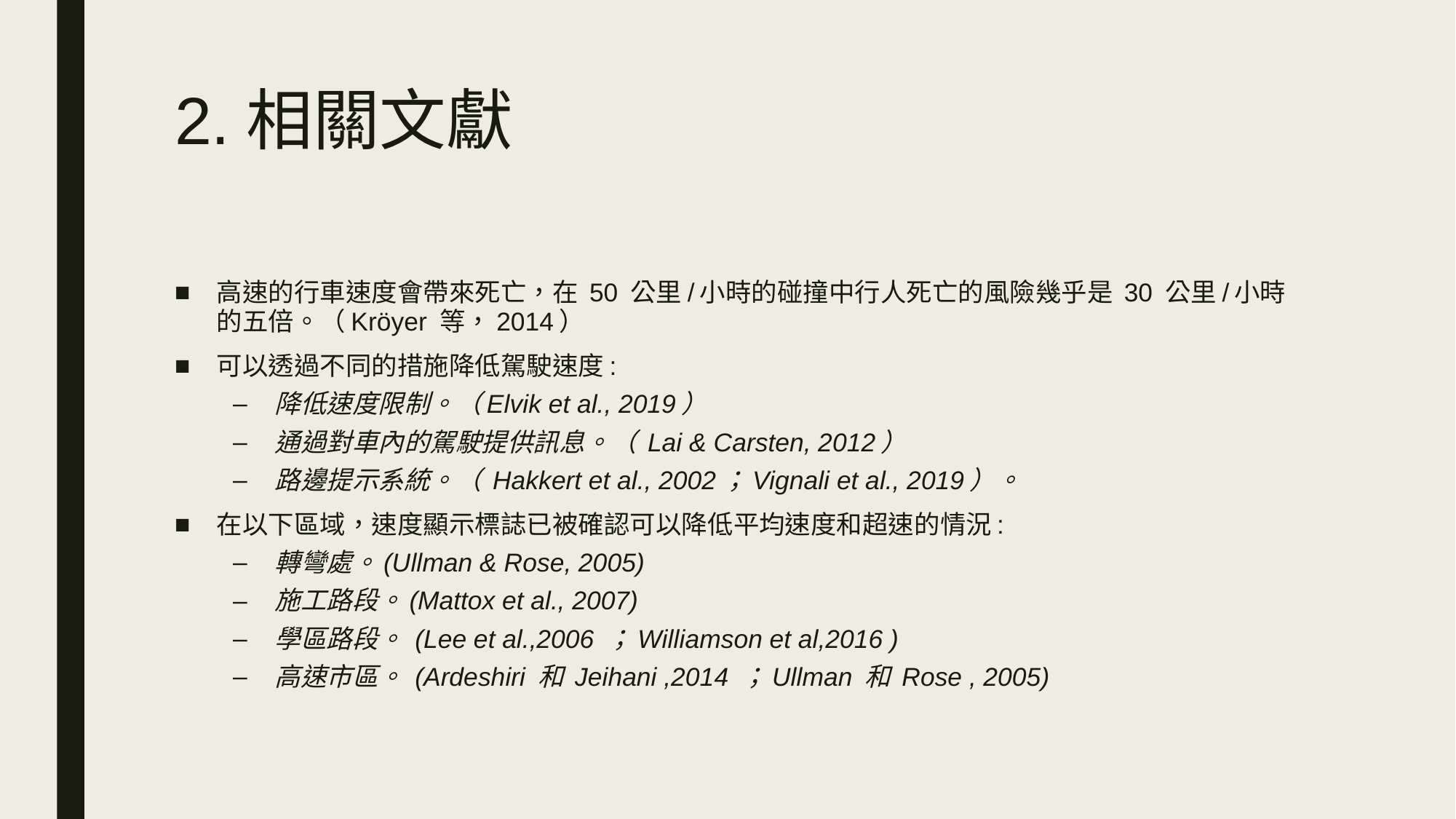

# 2.相關文獻
高速的行車速度會帶來死亡，在 50 公里/小時的碰撞中行人死亡的風險幾乎是 30 公里/小時的五倍。（Kröyer 等，2014）
可以透過不同的措施降低駕駛速度:
降低速度限制。（Elvik et al., 2019）
通過對車內的駕駛提供訊息。（ Lai & Carsten, 2012）
路邊提示系統。（ Hakkert et al., 2002；Vignali et al., 2019）。
在以下區域，速度顯示標誌已被確認可以降低平均速度和超速的情況:
轉彎處。(Ullman & Rose, 2005)
施工路段。(Mattox et al., 2007)
學區路段。 (Lee et al.,2006 ；Williamson et al,2016 )
高速市區。 (Ardeshiri 和 Jeihani ,2014 ；Ullman 和 Rose , 2005)